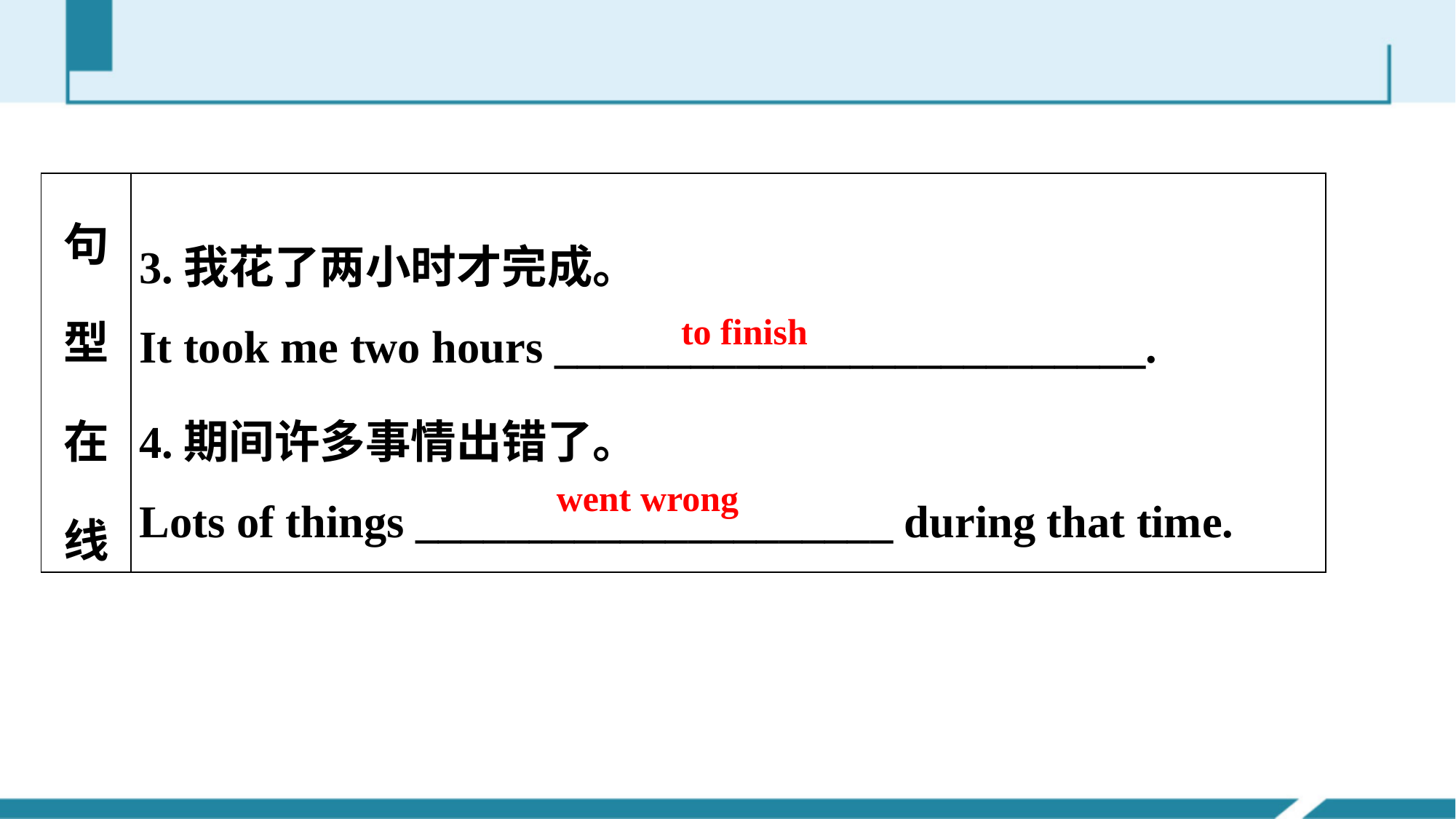

| 句型在线 | 3.我花了两小时才完成。 It took me two hours \_\_\_\_\_\_\_\_\_\_\_\_\_\_\_\_\_\_\_\_\_\_\_\_\_\_. 4.期间许多事情出错了。 Lots of things \_\_\_\_\_\_\_\_\_\_\_\_\_\_\_\_\_\_\_\_\_ during that time. |
| --- | --- |
to finish
went wrong